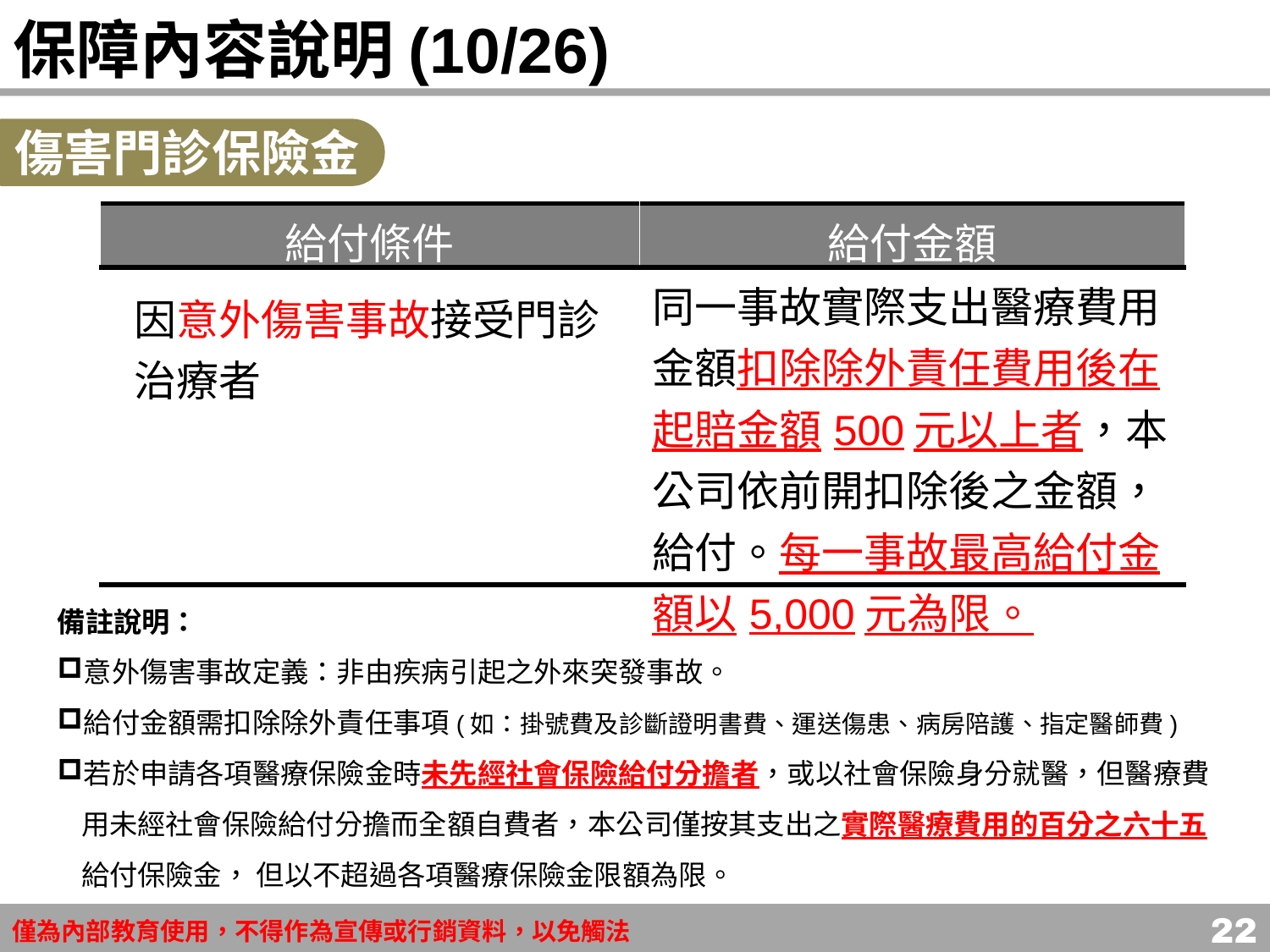

# 保障內容說明(10/26)
傷害門診保險金

| 給付條件 | 給付金額 |
| --- | --- |
| 因意外傷害事故接受門診治療者 | 同一事故實際支出醫療費用金額扣除除外責任費用後在起賠金額500元以上者，本公司依前開扣除後之金額，給付。每一事故最高給付金額以5,000元為限。 |
備註說明：
意外傷害事故定義：非由疾病引起之外來突發事故。
給付金額需扣除除外責任事項(如：掛號費及診斷證明書費、運送傷患、病房陪護、指定醫師費)
若於申請各項醫療保險金時未先經社會保險給付分擔者，或以社會保險身分就醫，但醫療費用未經社會保險給付分擔而全額自費者，本公司僅按其支出之實際醫療費用的百分之六十五給付保險金， 但以不超過各項醫療保險金限額為限。
22